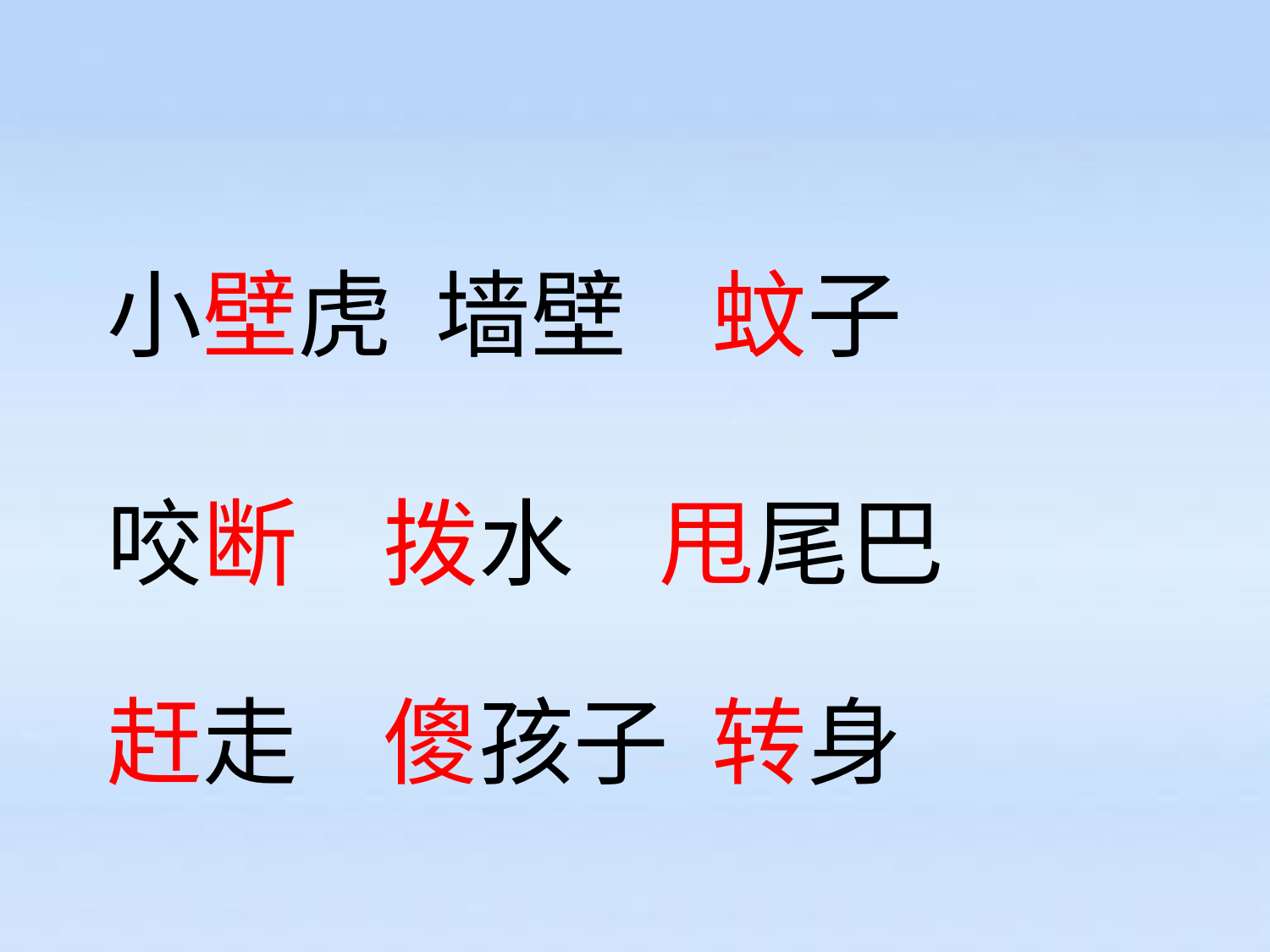

小壁虎  墙壁    蚊子

咬断    拨水    甩尾巴

赶走    傻孩子  转身